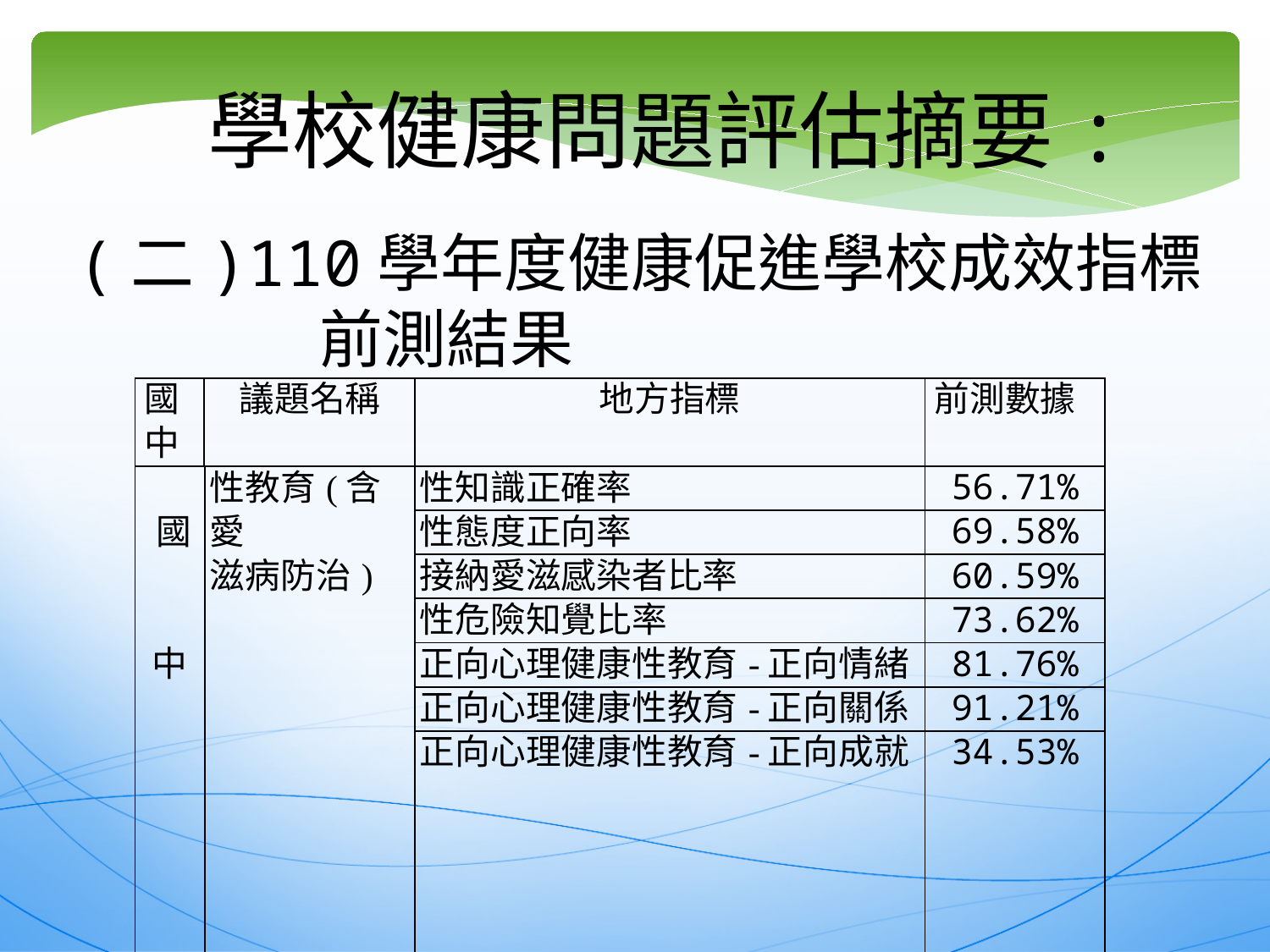

學校健康問題評估摘要:

(二)110學年度健康促進學校成效指標
                前測結果
| 國 中 | 議題名稱 | 地方指標 | 前測數據 |
| --- | --- | --- | --- |
| 國     中 | 性教育(含愛 滋病防治) | 性知識正確率 | 56.71% |
| --- | --- | --- | --- |
|  |  | 性態度正向率 | 69.58% |
|  |  | 接納愛滋感染者比率 | 60.59% |
|  |  | 性危險知覺比率 | 73.62% |
|  |  | 正向心理健康性教育-正向情緒 | 81.76% |
|  |  | 正向心理健康性教育-正向關係 | 91.21% |
|  |  | 正向心理健康性教育-正向成就 | 34.53% |